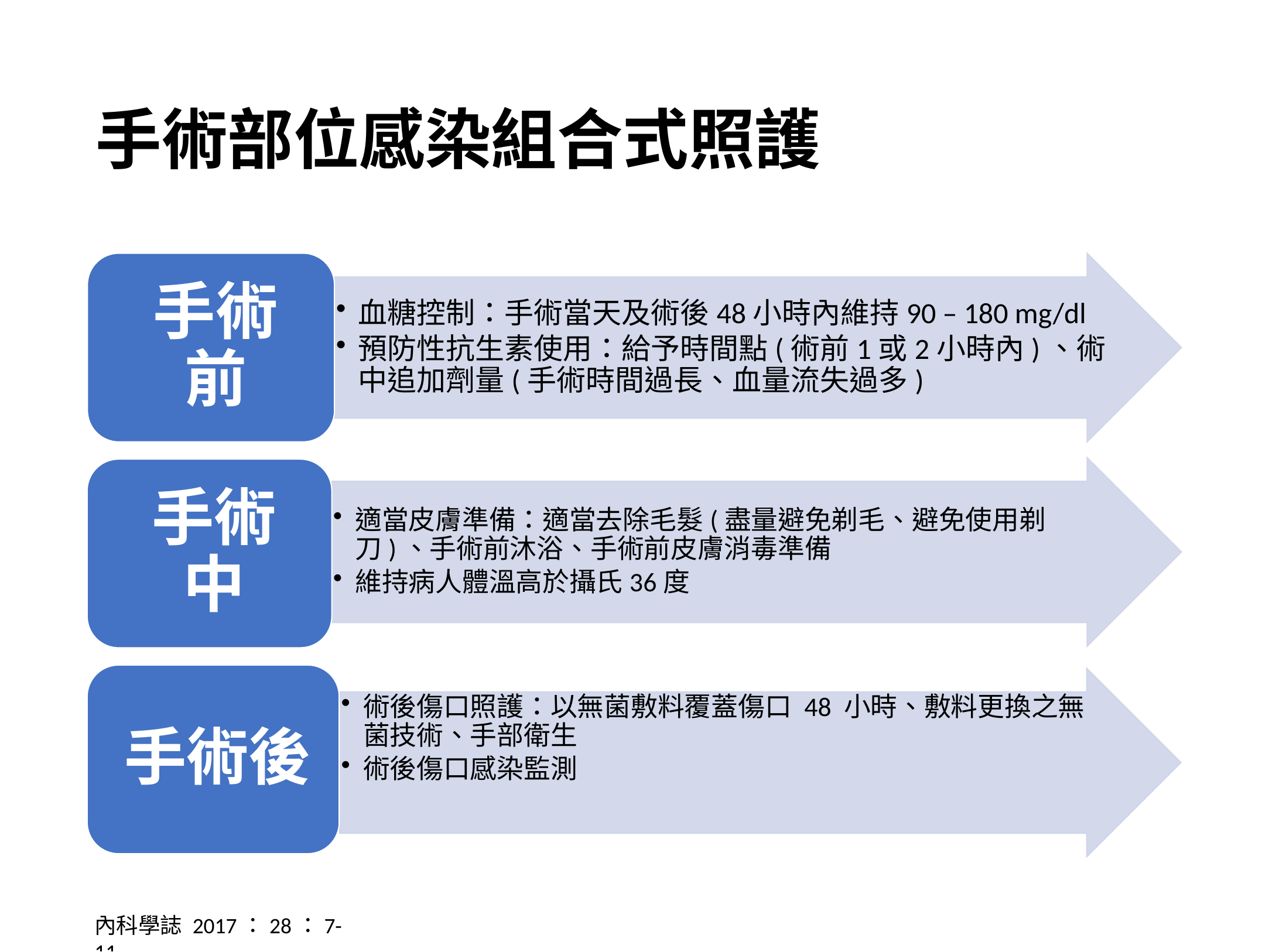

# 手術部位感染組合式照護
血糖控制：手術當天及術後48小時內維持90 – 180 mg/dl
預防性抗生素使用：給予時間點(術前1或2小時內)、術中追加劑量(手術時間過長、血量流失過多)
手術前
適當皮膚準備：適當去除毛髮(盡量避免剃毛、避免使用剃刀)、手術前沐浴、手術前皮膚消毒準備
維持病人體溫高於攝氏36度
手術中
術後傷口照護：以無菌敷料覆蓋傷口 48 小時、敷料更換之無菌技術、手部衛生
術後傷口感染監測
手術後
內科學誌 2017：28：7-11